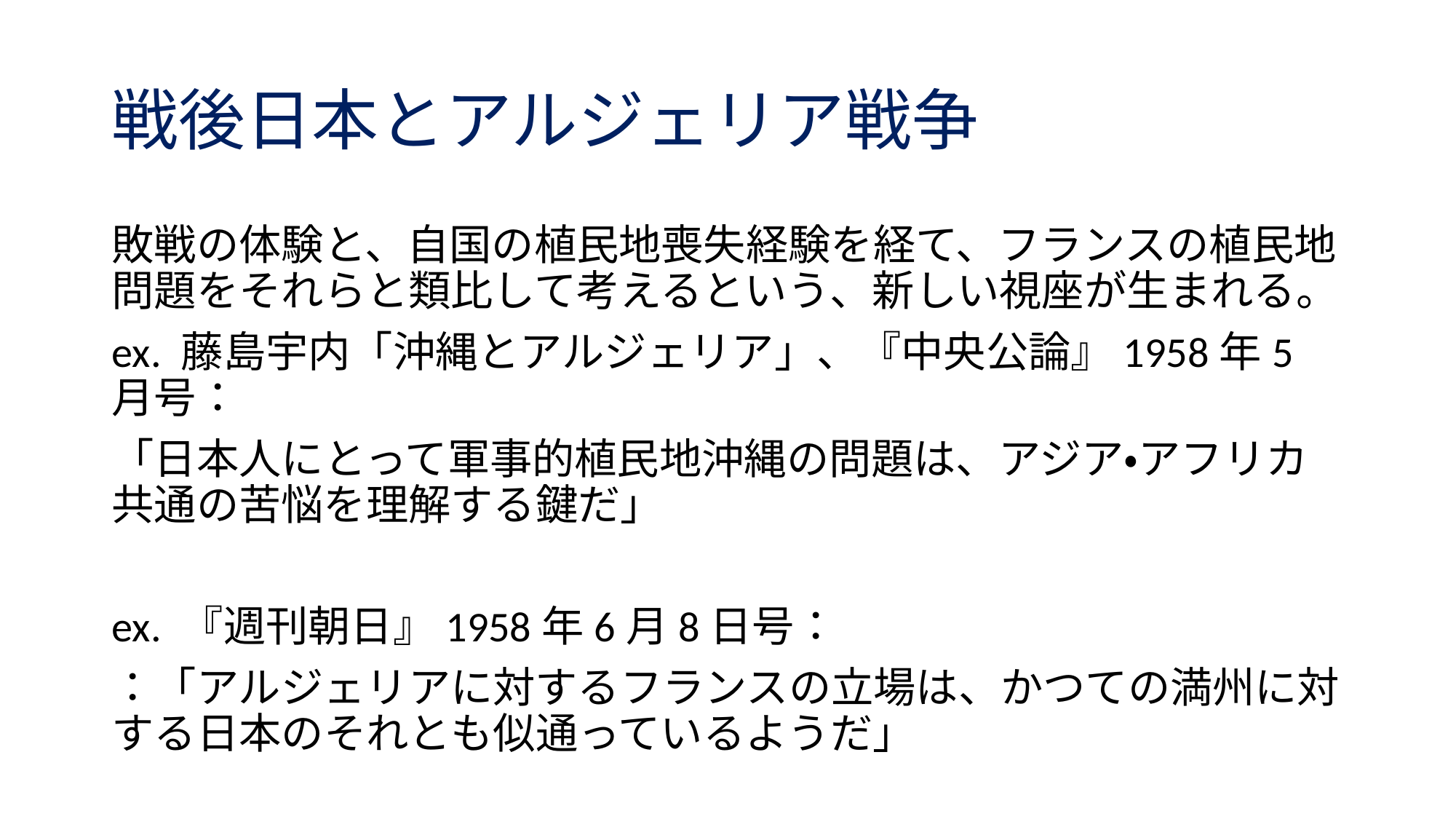

# 戦後日本とアルジェリア戦争
敗戦の体験と、自国の植民地喪失経験を経て、フランスの植民地問題をそれらと類比して考えるという、新しい視座が生まれる。
ex. 藤島宇内「沖縄とアルジェリア」、『中央公論』1958年5月号：
「日本人にとって軍事的植民地沖縄の問題は、アジア・アフリカ共通の苦悩を理解する鍵だ」

ex. 『週刊朝日』1958年6月8日号：
：「アルジェリアに対するフランスの立場は、かつての満州に対する日本のそれとも似通っているようだ」